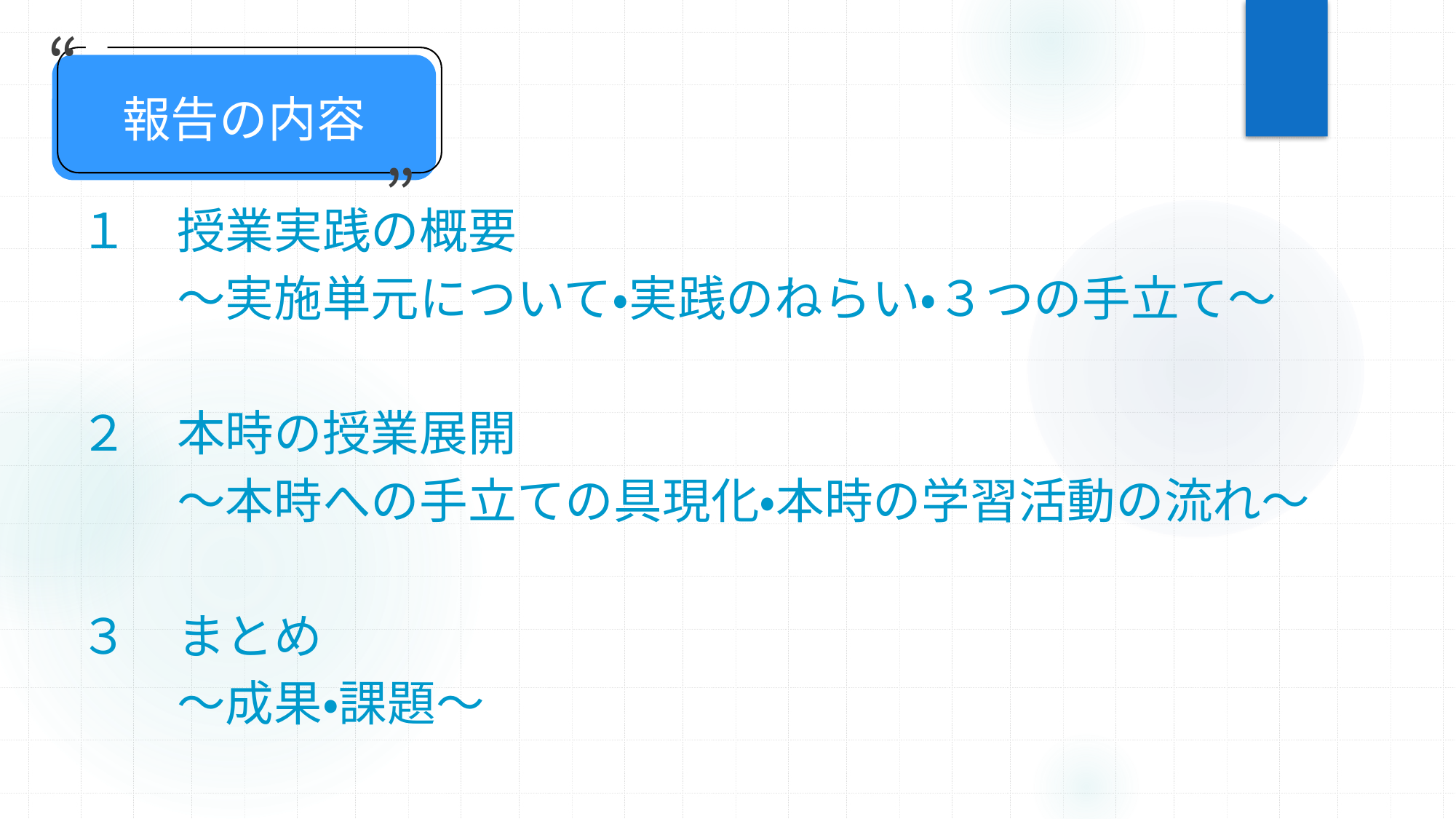

“

報告の内容

”
１　授業実践の概要
　　～実施単元について・実践のねらい・３つの手立て～

２　本時の授業展開
　　～本時への手立ての具現化・本時の学習活動の流れ～

３　まとめ
　　～成果・課題～